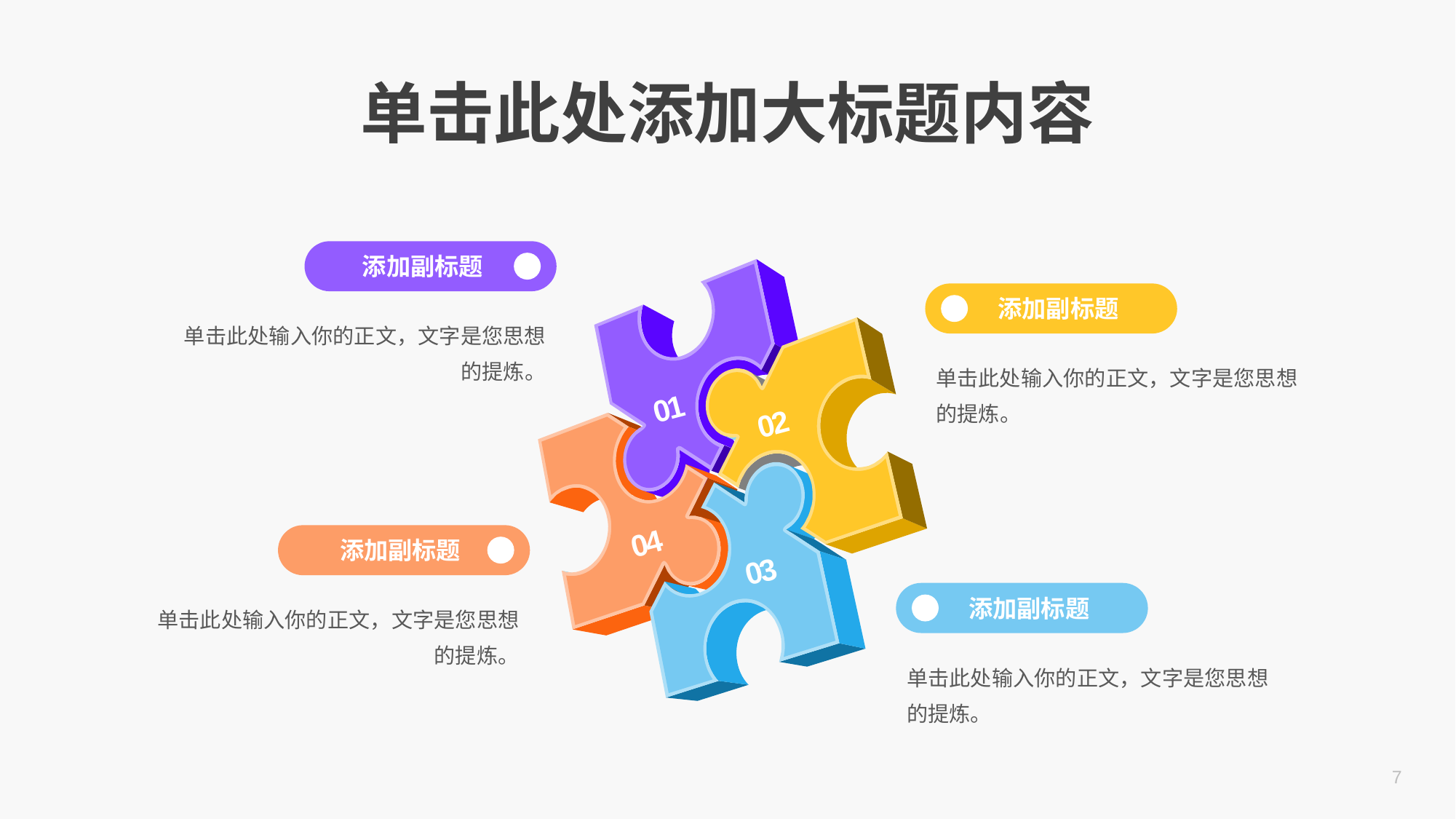

单击此处添加大标题内容

添加副标题

单击此处输入你的正文，文字是您思想的提炼。

添加副标题

单击此处输入你的正文，文字是您思想的提炼。
01
02
04

添加副标题

单击此处输入你的正文，文字是您思想的提炼。
03

添加副标题

单击此处输入你的正文，文字是您思想的提炼。